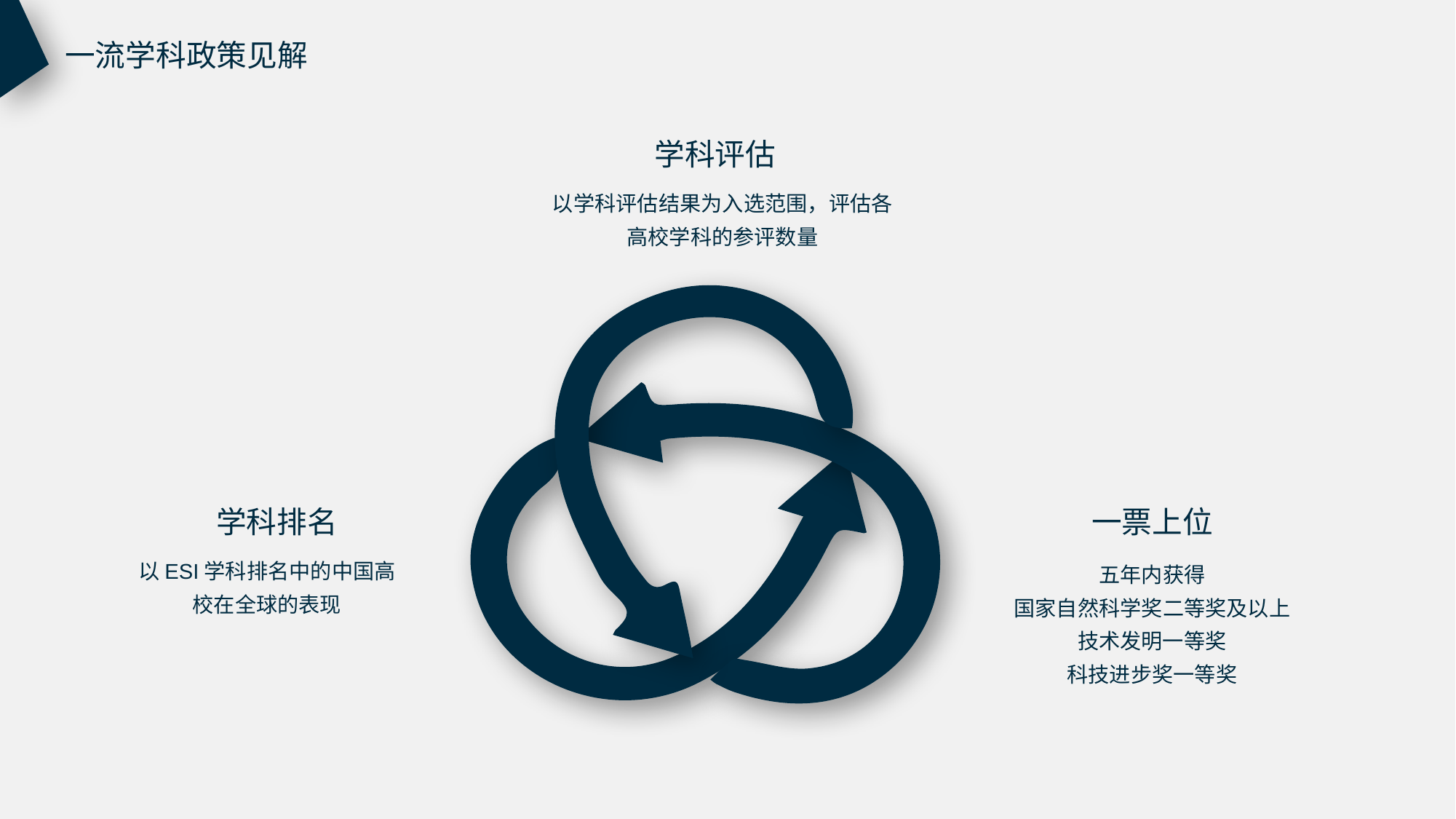

一流学科政策见解
学科评估
以学科评估结果为入选范围，评估各高校学科的参评数量

学科排名
一票上位
以ESI学科排名中的中国高校在全球的表现
五年内获得
国家自然科学奖二等奖及以上
技术发明一等奖
科技进步奖一等奖